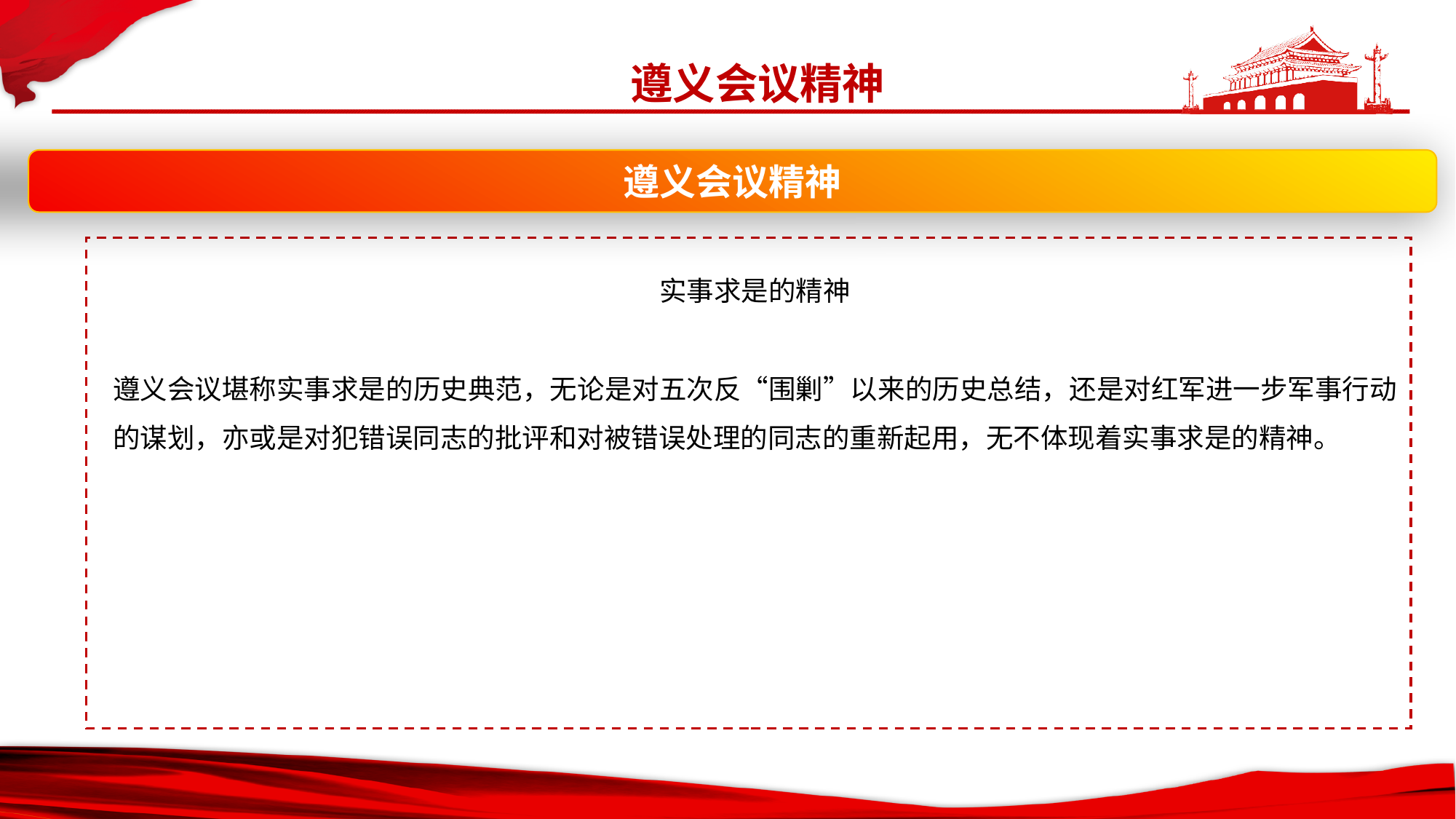

遵义会议精神
遵义会议精神

实事求是的精神

遵义会议堪称实事求是的历史典范，无论是对五次反“围剿”以来的历史总结，还是对红军进一步军事行动的谋划，亦或是对犯错误同志的批评和对被错误处理的同志的重新起用，无不体现着实事求是的精神。